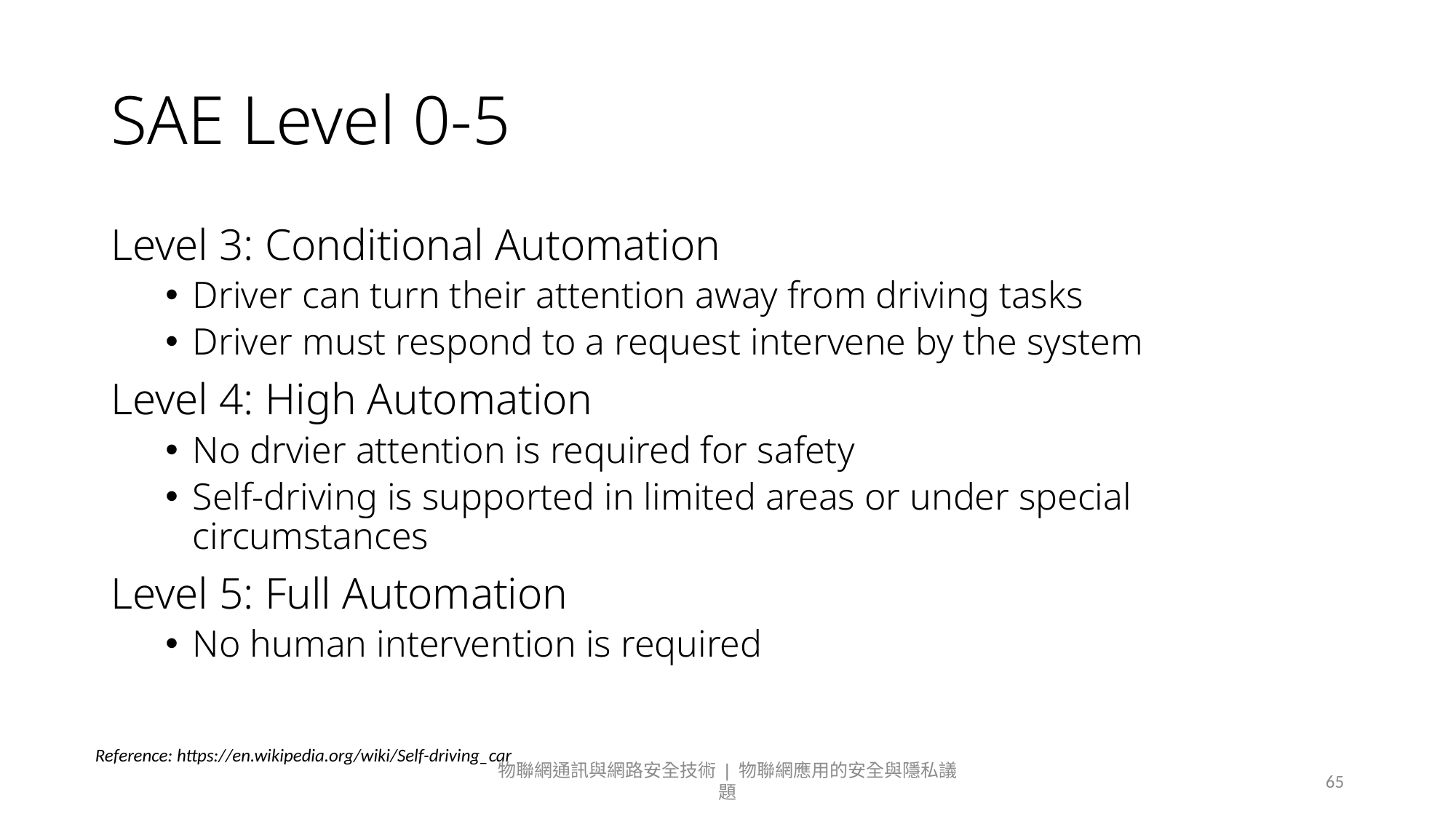

# SAE Level 0-5
Level 3: Conditional Automation
Driver can turn their attention away from driving tasks
Driver must respond to a request intervene by the system
Level 4: High Automation
No drvier attention is required for safety
Self-driving is supported in limited areas or under special circumstances
Level 5: Full Automation
No human intervention is required
Reference: https://en.wikipedia.org/wiki/Self-driving_car
物聯網通訊與網路安全技術 | 物聯網應用的安全與隱私議題
65